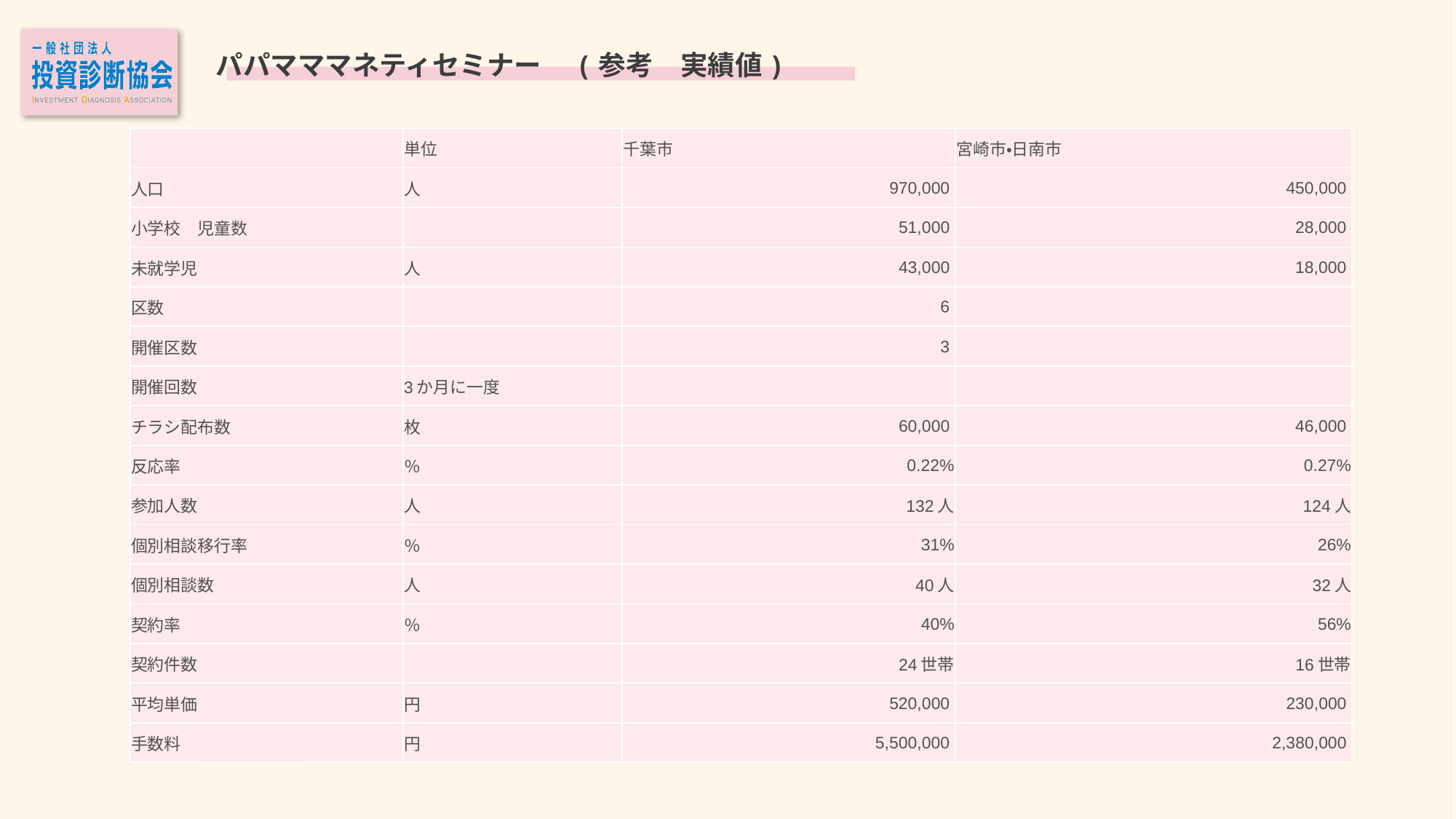

パパマママネティセミナー　(参考　実績値)

|  | 単位 | 千葉市 | 宮崎市・日南市 |
| --- | --- | --- | --- |
| 人口 | 人 | 970,000 | 450,000 |
| 小学校　児童数 |  | 51,000 | 28,000 |
| 未就学児 | 人 | 43,000 | 18,000 |
| 区数 |  | 6 |  |
| 開催区数 |  | 3 |  |
| 開催回数 | 3か月に一度 |  |  |
| チラシ配布数 | 枚 | 60,000 | 46,000 |
| 反応率 | ％ | 0.22% | 0.27% |
| 参加人数 | 人 | 132人 | 124人 |
| 個別相談移行率 | ％ | 31% | 26% |
| 個別相談数 | 人 | 40人 | 32人 |
| 契約率 | ％ | 40% | 56% |
| 契約件数 |  | 24世帯 | 16世帯 |
| 平均単価 | 円 | 520,000 | 230,000 |
| 手数料 | 円 | 5,500,000 | 2,380,000 |

講師心得